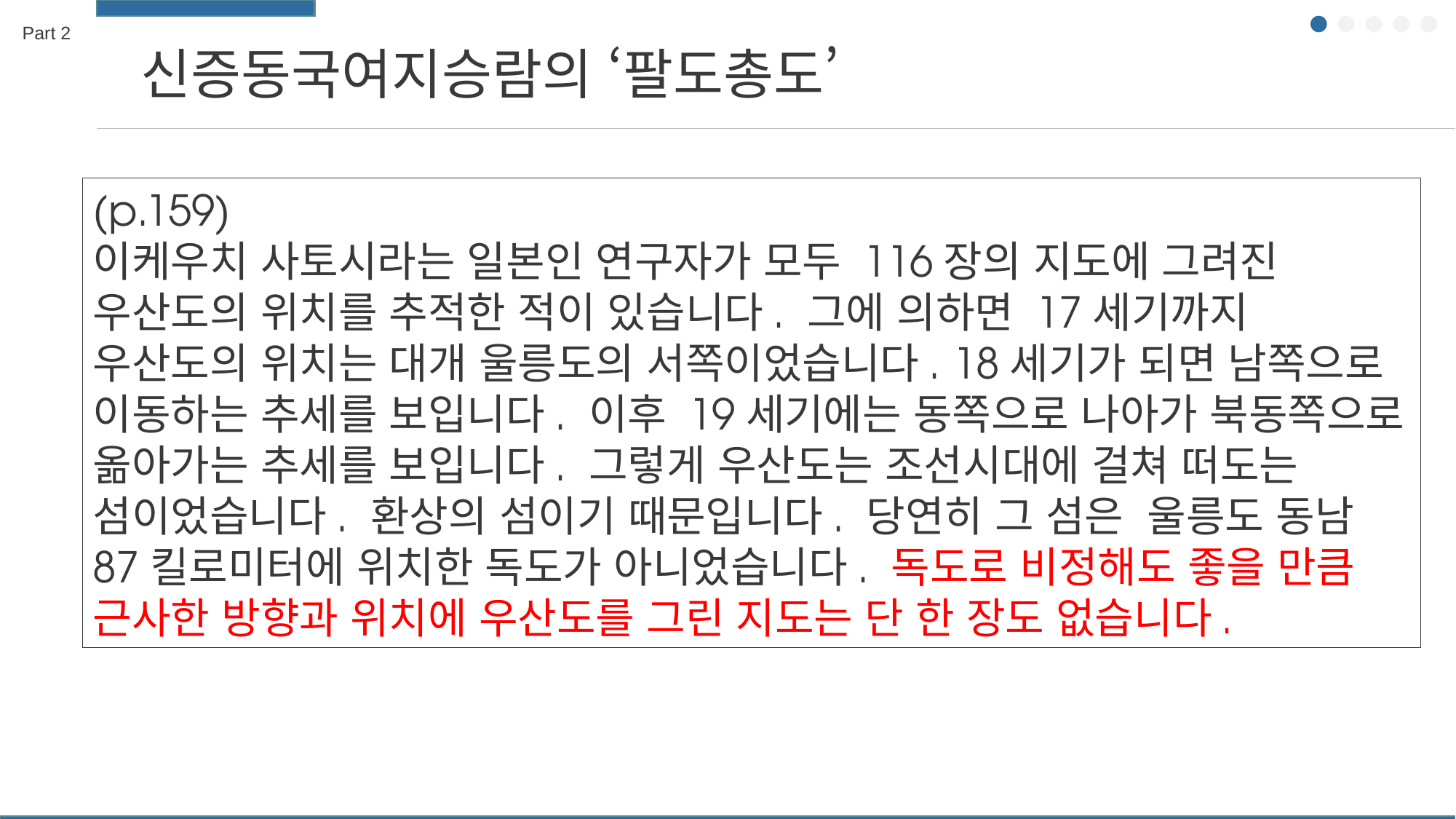

Part 2

신증동국여지승람의 ‘팔도총도’
(p.159)
이케우치 사토시라는 일본인 연구자가 모두 116장의 지도에 그려진 우산도의 위치를 추적한 적이 있습니다. 그에 의하면 17세기까지 우산도의 위치는 대개 울릉도의 서쪽이었습니다. 18세기가 되면 남쪽으로 이동하는 추세를 보입니다. 이후 19세기에는 동쪽으로 나아가 북동쪽으로 옮아가는 추세를 보입니다. 그렇게 우산도는 조선시대에 걸쳐 떠도는 섬이었습니다. 환상의 섬이기 때문입니다. 당연히 그 섬은  울릉도 동남 87킬로미터에 위치한 독도가 아니었습니다. 독도로 비정해도 좋을 만큼 근사한 방향과 위치에 우산도를 그린 지도는 단 한 장도 없습니다.